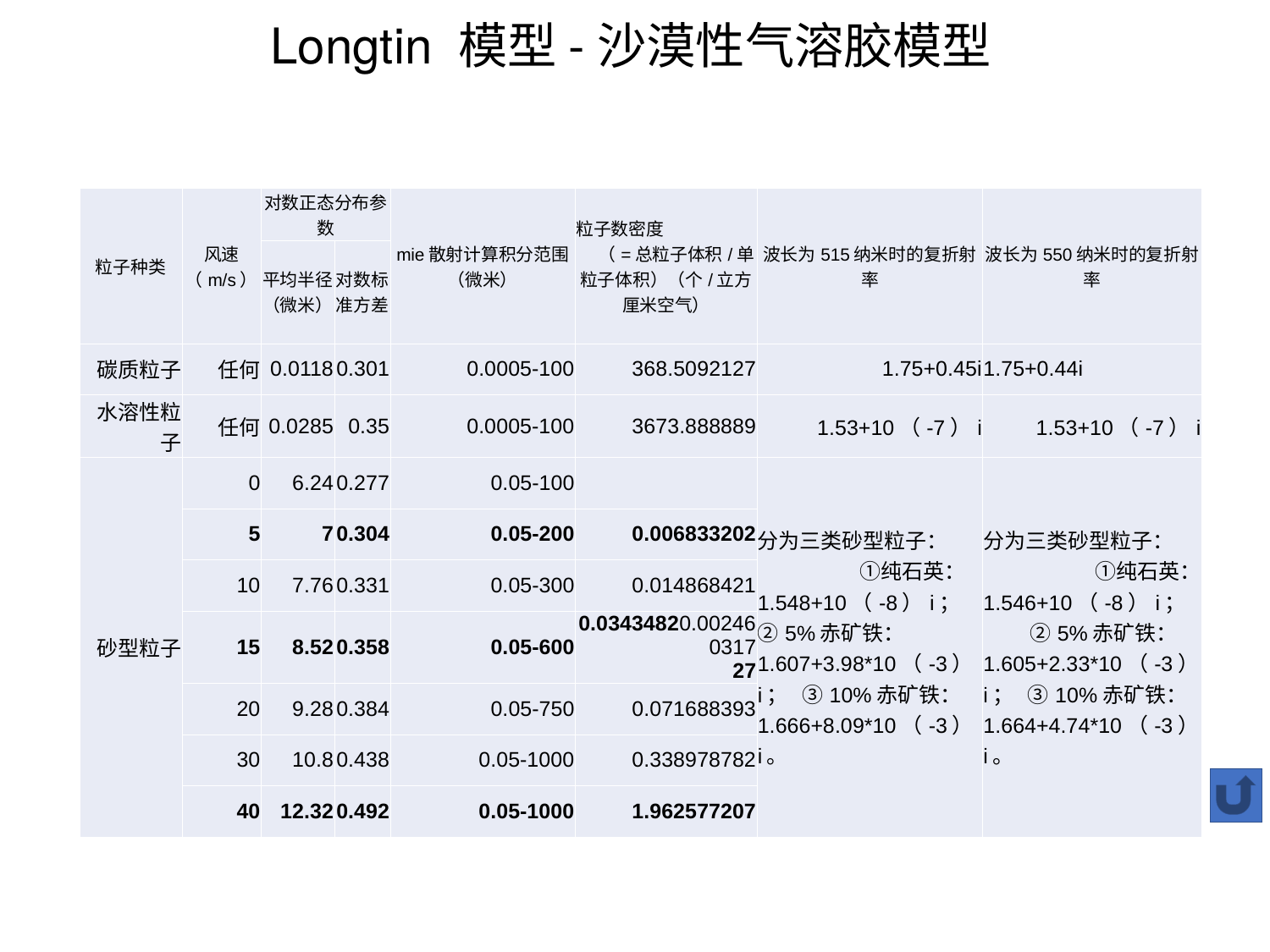

Longtin 模型-沙漠性气溶胶模型

| 粒子种类 | 风速（m/s） | 对数正态分布参数 |  | mie散射计算积分范围（微米） | 粒子数密度 （=总粒子体积/单粒子体积）（个/立方厘米空气） | 波长为515纳米时的复折射率 | 波长为550纳米时的复折射率 |
| --- | --- | --- | --- | --- | --- | --- | --- |
|  |  | 平均半径（微米） | 对数标准方差 |  |  |  |  |
| 碳质粒子 | 任何 | 0.0118 | 0.301 | 0.0005-100 | 368.5092127 | 1.75+0.45i | 1.75+0.44i |
| 水溶性粒子 | 任何 | 0.0285 | 0.35 | 0.0005-100 | 3673.888889 | 1.53+10（-7）i | 1.53+10（-7）i |
| 砂型粒子 | 0 | 6.24 | 0.277 | 0.05-100 |  | 分为三类砂型粒子： ①纯石英：1.548+10（-8）i； ②5%赤矿铁：1.607+3.98\*10（-3）i； ③10%赤矿铁：1.666+8.09\*10（-3）i。 | 分为三类砂型粒子： ①纯石英：1.546+10（-8）i； ②5%赤矿铁：1.605+2.33\*10（-3）i； ③10%赤矿铁：1.664+4.74\*10（-3）i。 |
|  | 5 | 7 | 0.304 | 0.05-200 | 0.006833202 |  |  |
|  | 10 | 7.76 | 0.331 | 0.05-300 | 0.014868421 |  |  |
|  | 15 | 8.52 | 0.358 | 0.05-600 | 0.03434820.002460317 27 |  |  |
|  | 20 | 9.28 | 0.384 | 0.05-750 | 0.071688393 |  |  |
|  | 30 | 10.8 | 0.438 | 0.05-1000 | 0.338978782 |  |  |
|  | 40 | 12.32 | 0.492 | 0.05-1000 | 1.962577207 |  |  |